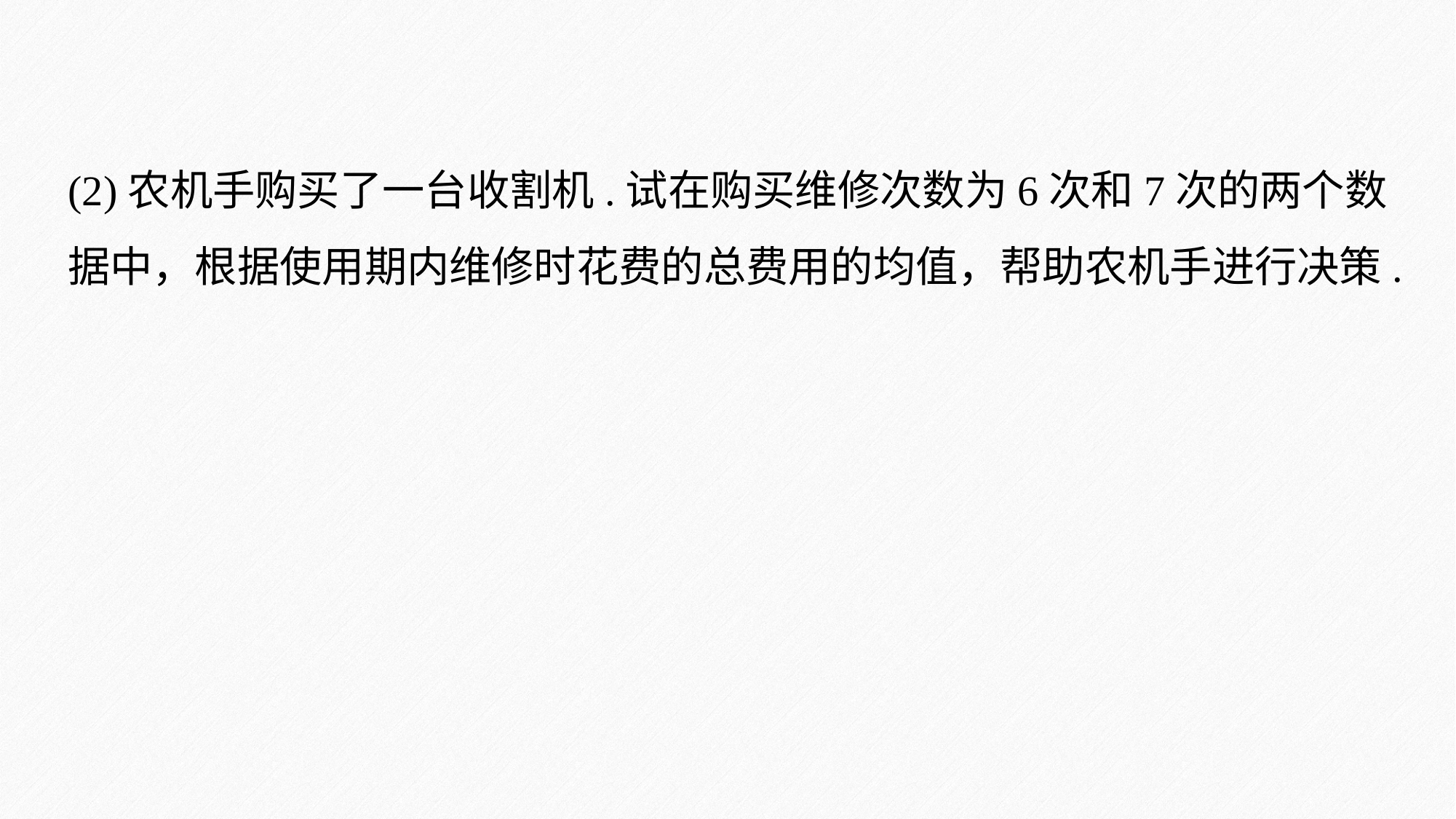

(2)农机手购买了一台收割机.试在购买维修次数为6次和7次的两个数据中，根据使用期内维修时花费的总费用的均值，帮助农机手进行决策.